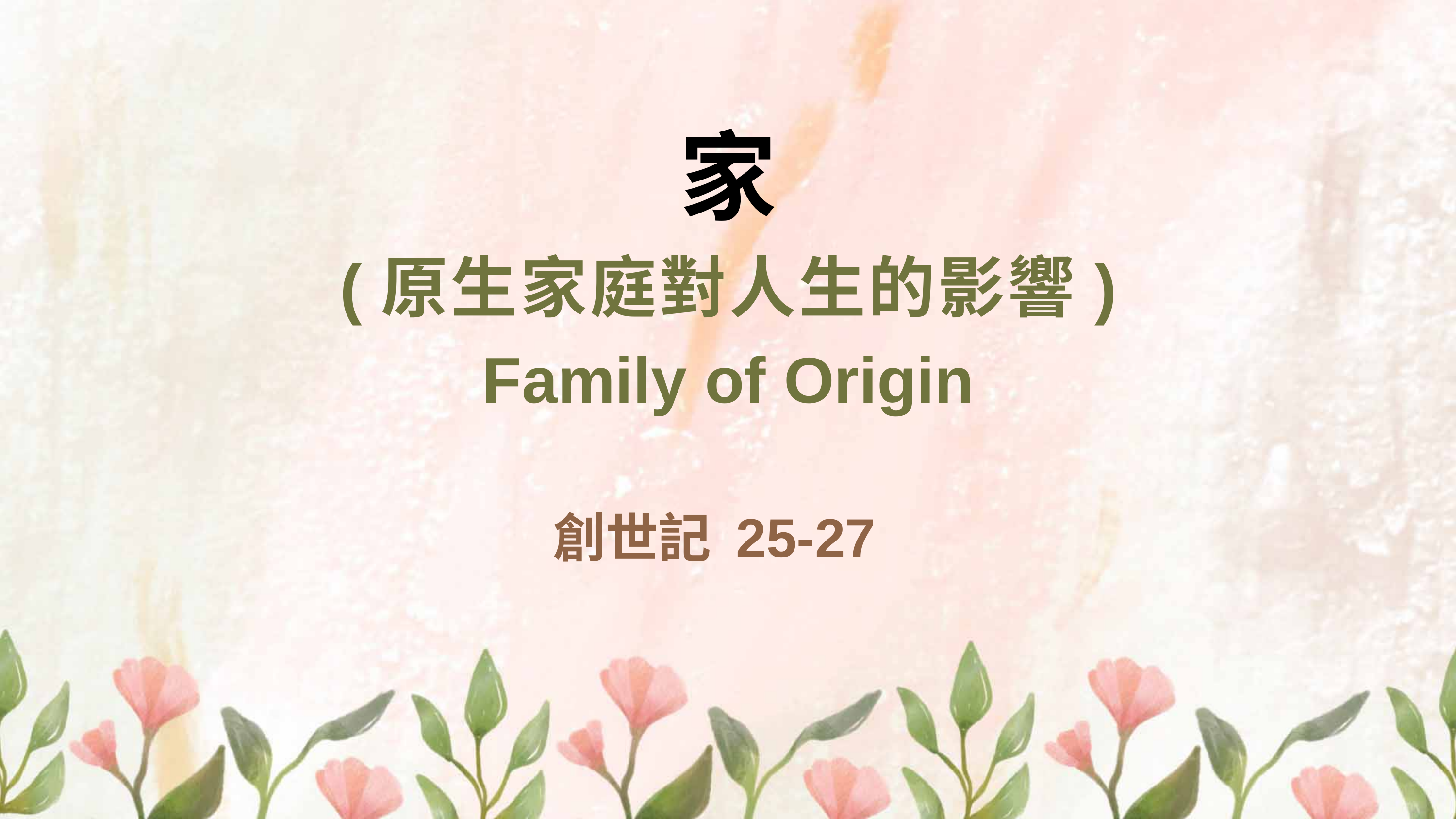

家
(原生家庭對人生的影響)
Family of Origin
創世記 25-27